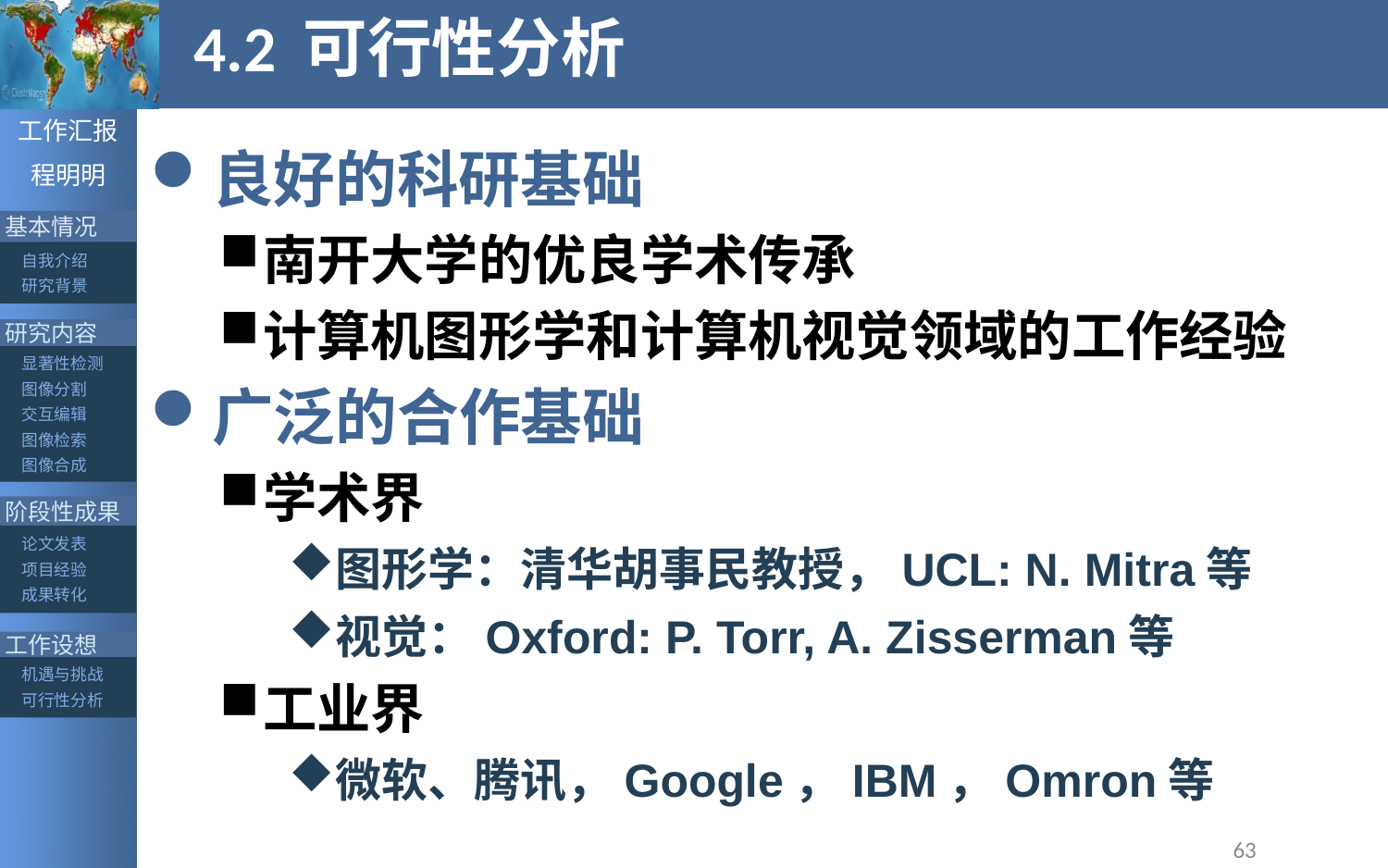

# 4.2 可行性分析
良好的科研基础
南开大学的优良学术传承
计算机图形学和计算机视觉领域的工作经验
广泛的合作基础
学术界
图形学：清华胡事民教授，UCL: N. Mitra等
视觉：Oxford: P. Torr, A. Zisserman等
工业界
微软、腾讯，Google，IBM，Omron等
63